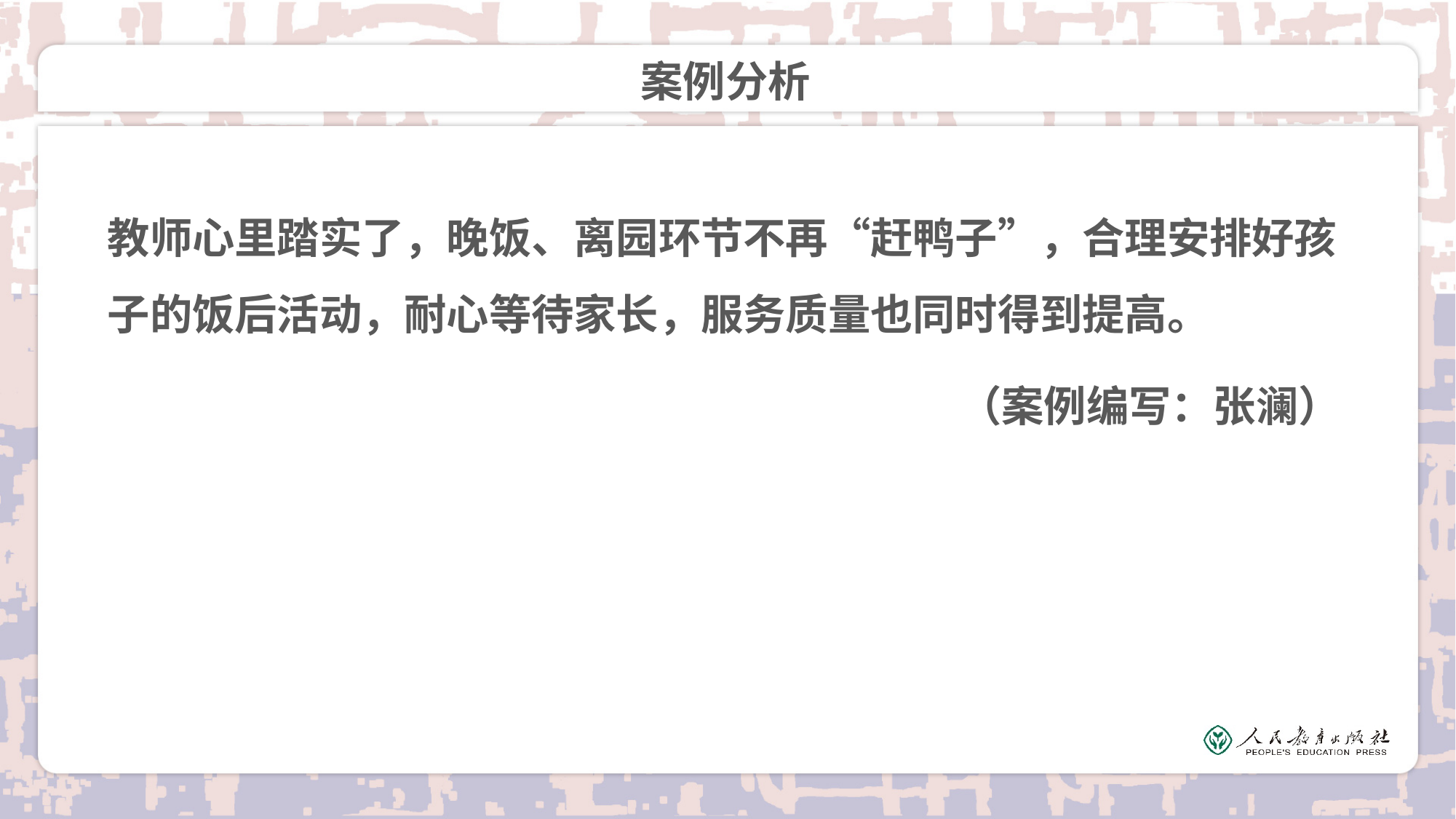

# 案例分析
教师心里踏实了，晚饭、离园环节不再“赶鸭子”，合理安排好孩子的饭后活动，耐心等待家长，服务质量也同时得到提高。
                                                 （案例编写：张澜）